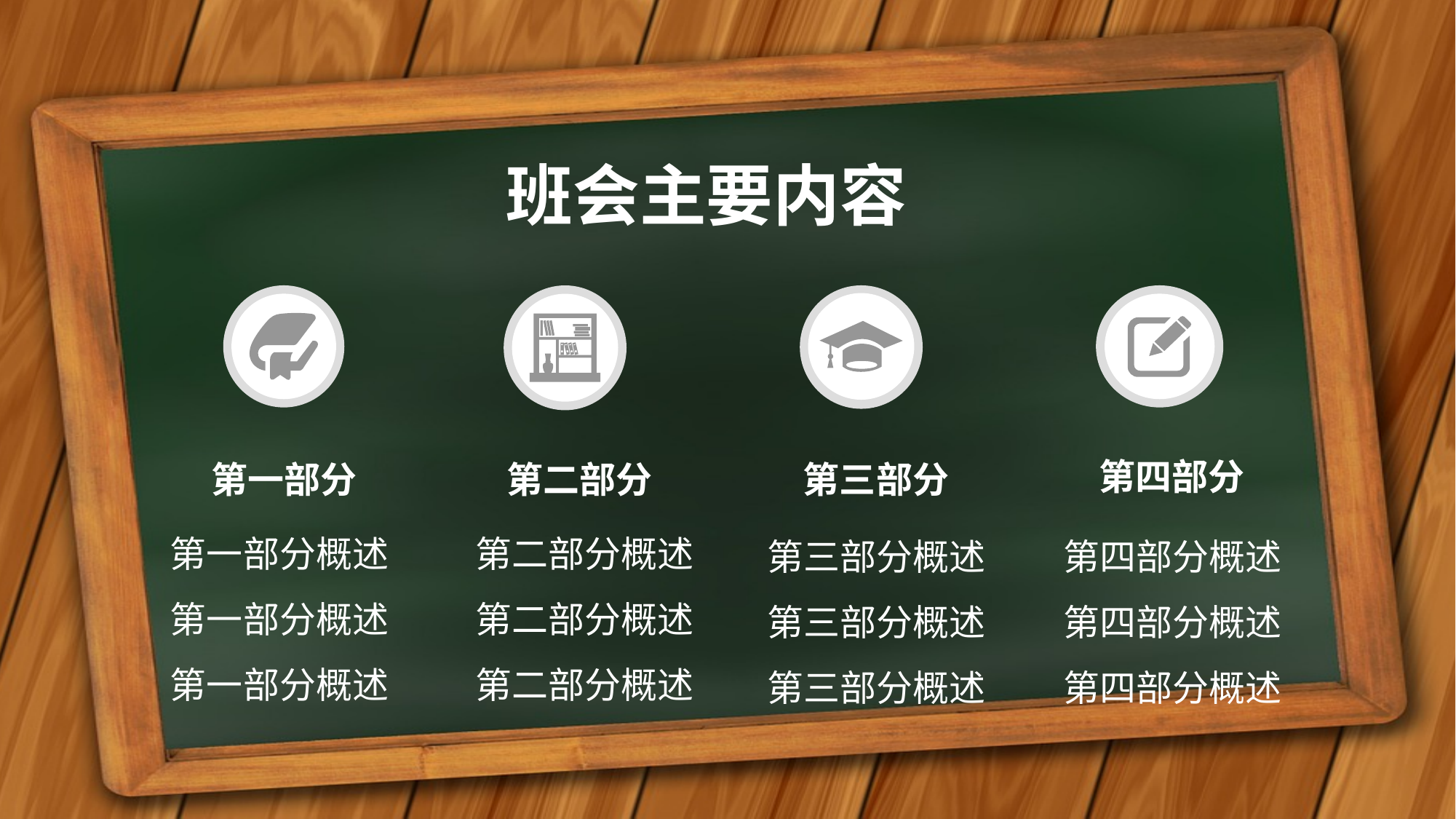

班会主要内容

第四部分
第一部分
第二部分
第三部分
第一部分概述第一部分概述
第一部分概述

第二部分概述第二部分概述
第二部分概述

第三部分概述第三部分概述
第三部分概述

第四部分概述第四部分概述
第四部分概述